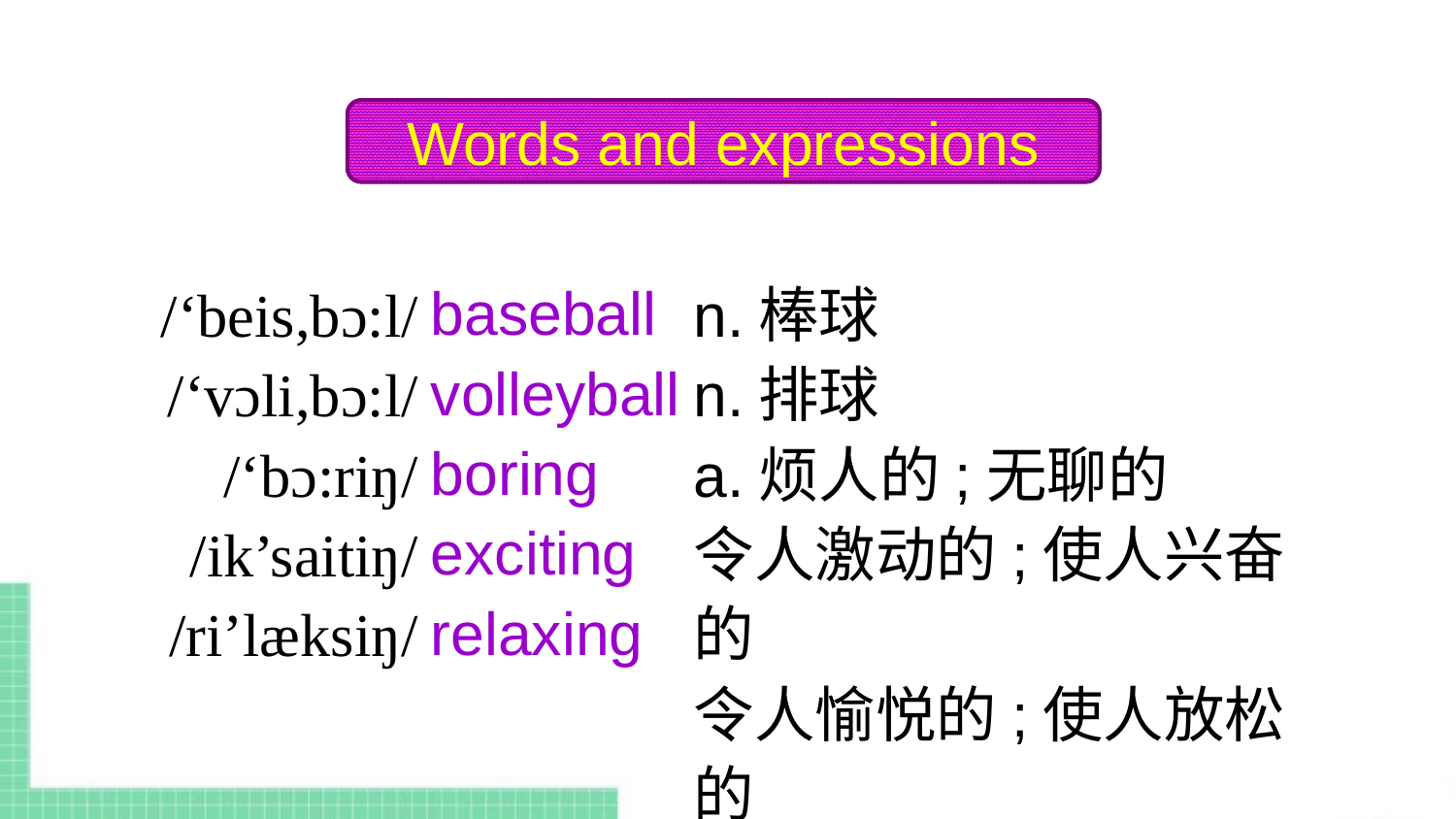

Words and expressions
baseball
volleyball
boring
exciting
relaxing
/‘beis,bɔ:l/
/‘vɔli,bɔ:l/
/‘bɔ:riŋ/
/ik’saitiŋ/
/ri’læksiŋ/
n.棒球
n.排球
a.烦人的;无聊的
令人激动的;使人兴奋的
令人愉悦的;使人放松的